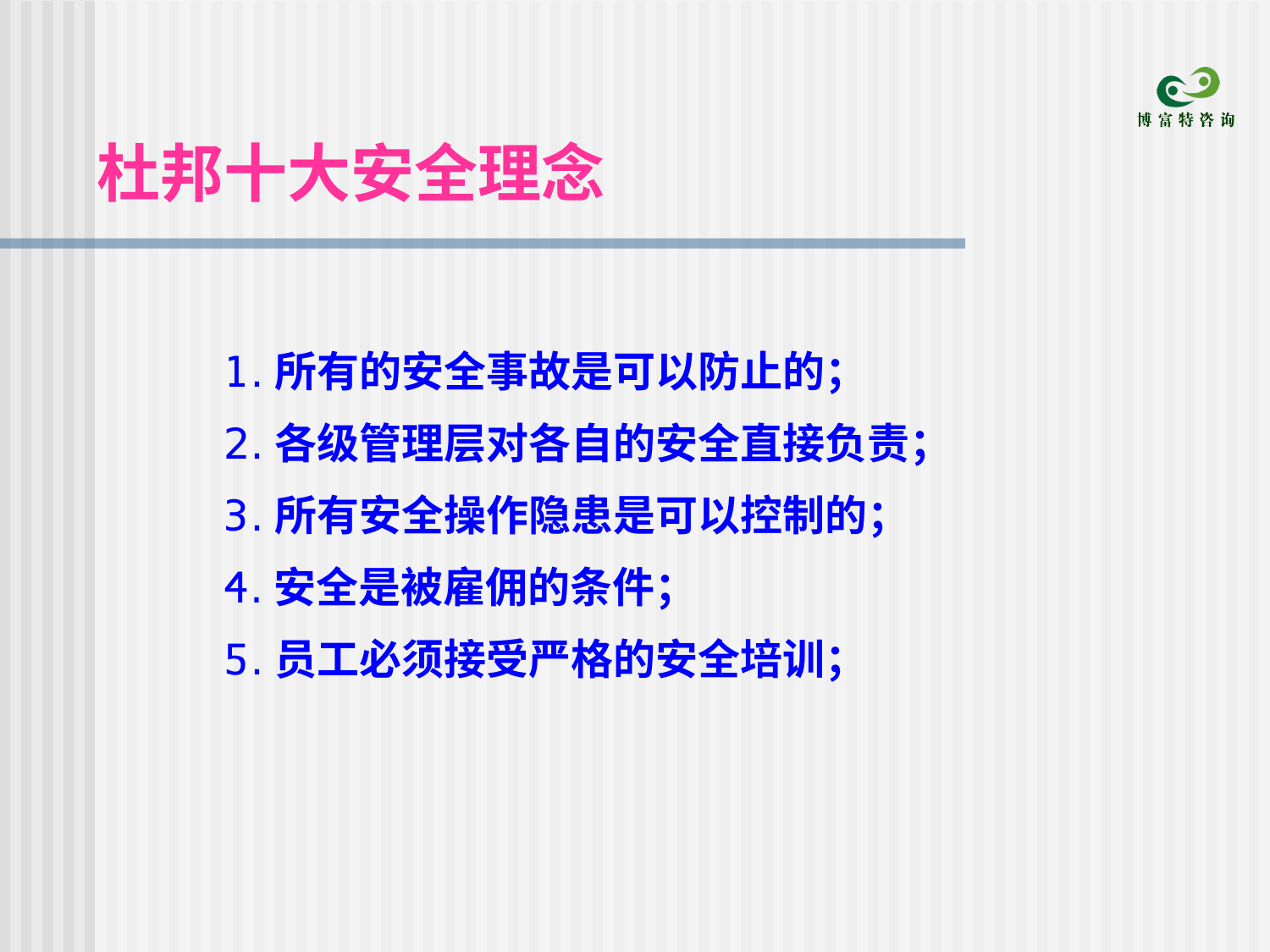

杜邦十大安全理念
1.所有的安全事故是可以防止的；
2.各级管理层对各自的安全直接负责；
3.所有安全操作隐患是可以控制的；
4.安全是被雇佣的条件；
5.员工必须接受严格的安全培训；